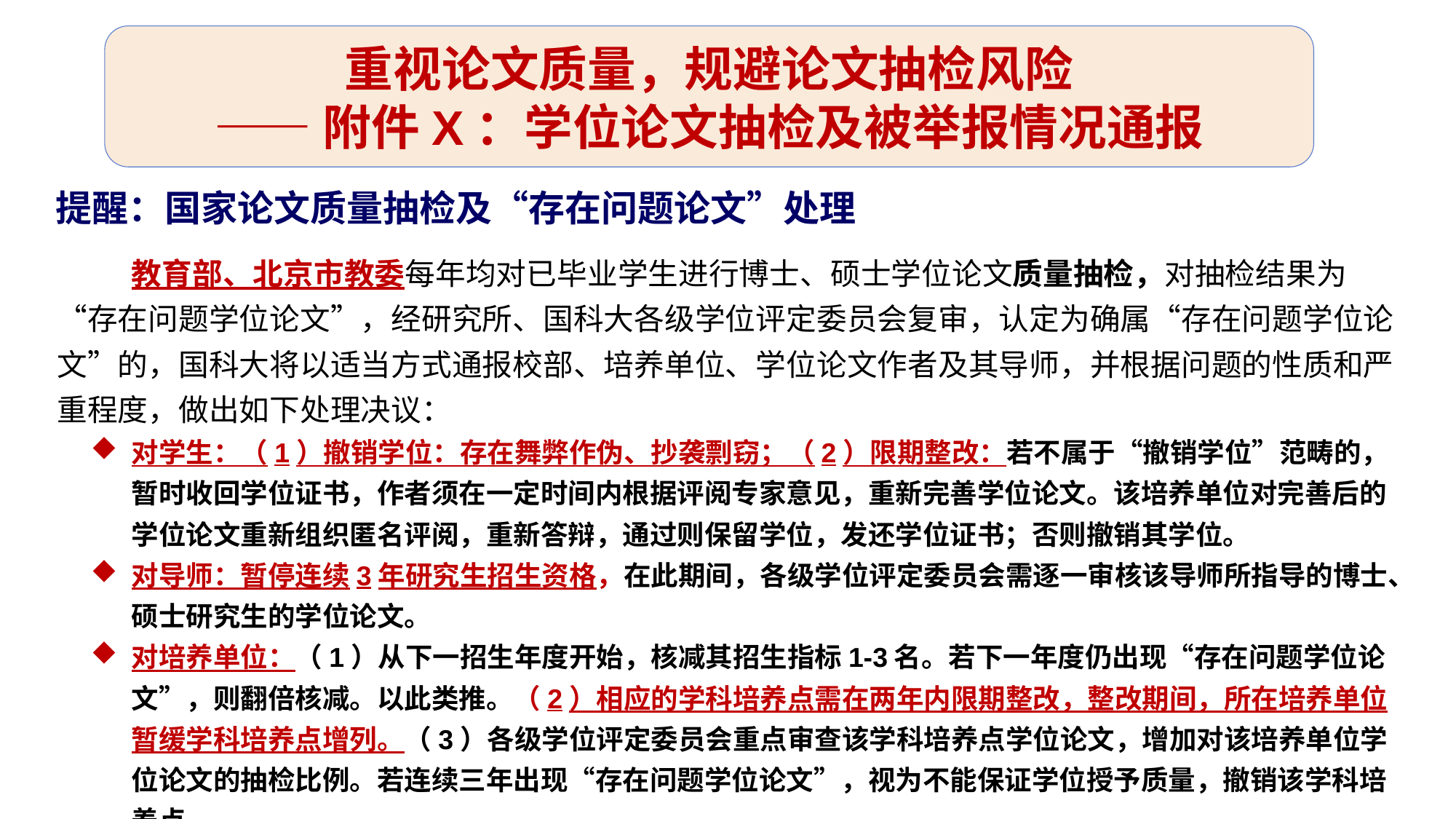

重视论文质量，规避论文抽检风险
——附件X：学位论文抽检及被举报情况通报
提醒：国家论文质量抽检及“存在问题论文”处理
教育部、北京市教委每年均对已毕业学生进行博士、硕士学位论文质量抽检，对抽检结果为“存在问题学位论文”，经研究所、国科大各级学位评定委员会复审，认定为确属“存在问题学位论文”的，国科大将以适当方式通报校部、培养单位、学位论文作者及其导师，并根据问题的性质和严重程度，做出如下处理决议：
对学生：（1）撤销学位：存在舞弊作伪、抄袭剽窃；（2）限期整改：若不属于“撤销学位”范畴的，暂时收回学位证书，作者须在一定时间内根据评阅专家意见，重新完善学位论文。该培养单位对完善后的学位论文重新组织匿名评阅，重新答辩，通过则保留学位，发还学位证书；否则撤销其学位。
对导师：暂停连续3年研究生招生资格，在此期间，各级学位评定委员会需逐一审核该导师所指导的博士、硕士研究生的学位论文。
对培养单位：（1）从下一招生年度开始，核减其招生指标1-3名。若下一年度仍出现“存在问题学位论文”，则翻倍核减。以此类推。（2）相应的学科培养点需在两年内限期整改，整改期间，所在培养单位暂缓学科培养点增列。（3）各级学位评定委员会重点审查该学科培养点学位论文，增加对该培养单位学位论文的抽检比例。若连续三年出现“存在问题学位论文”，视为不能保证学位授予质量，撤销该学科培养点。